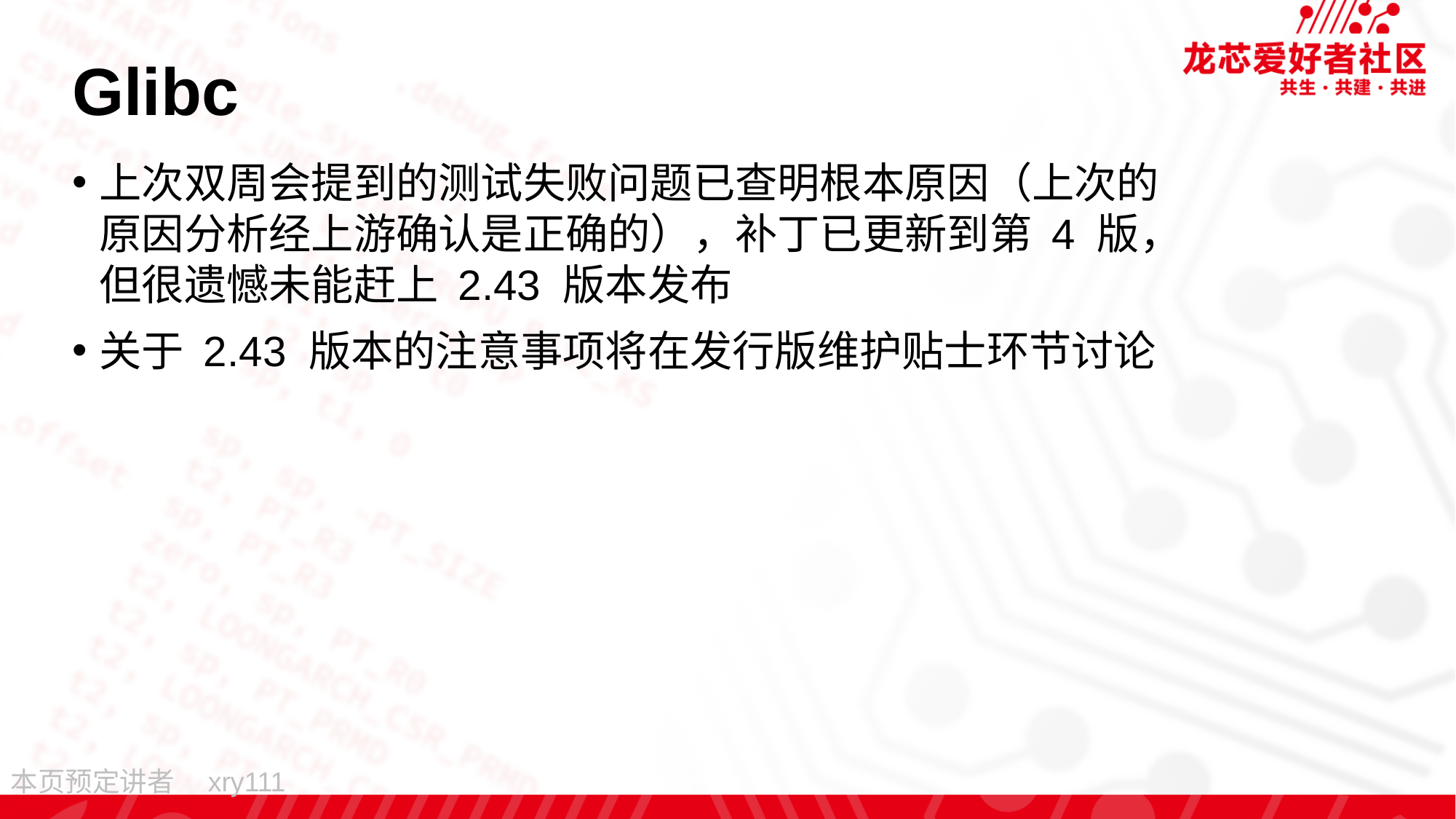

# Glibc
上次双周会提到的测试失败问题已查明根本原因（上次的原因分析经上游确认是正确的），补丁已更新到第 4 版，但很遗憾未能赶上 2.43 版本发布
关于 2.43 版本的注意事项将在发行版维护贴士环节讨论
xry111